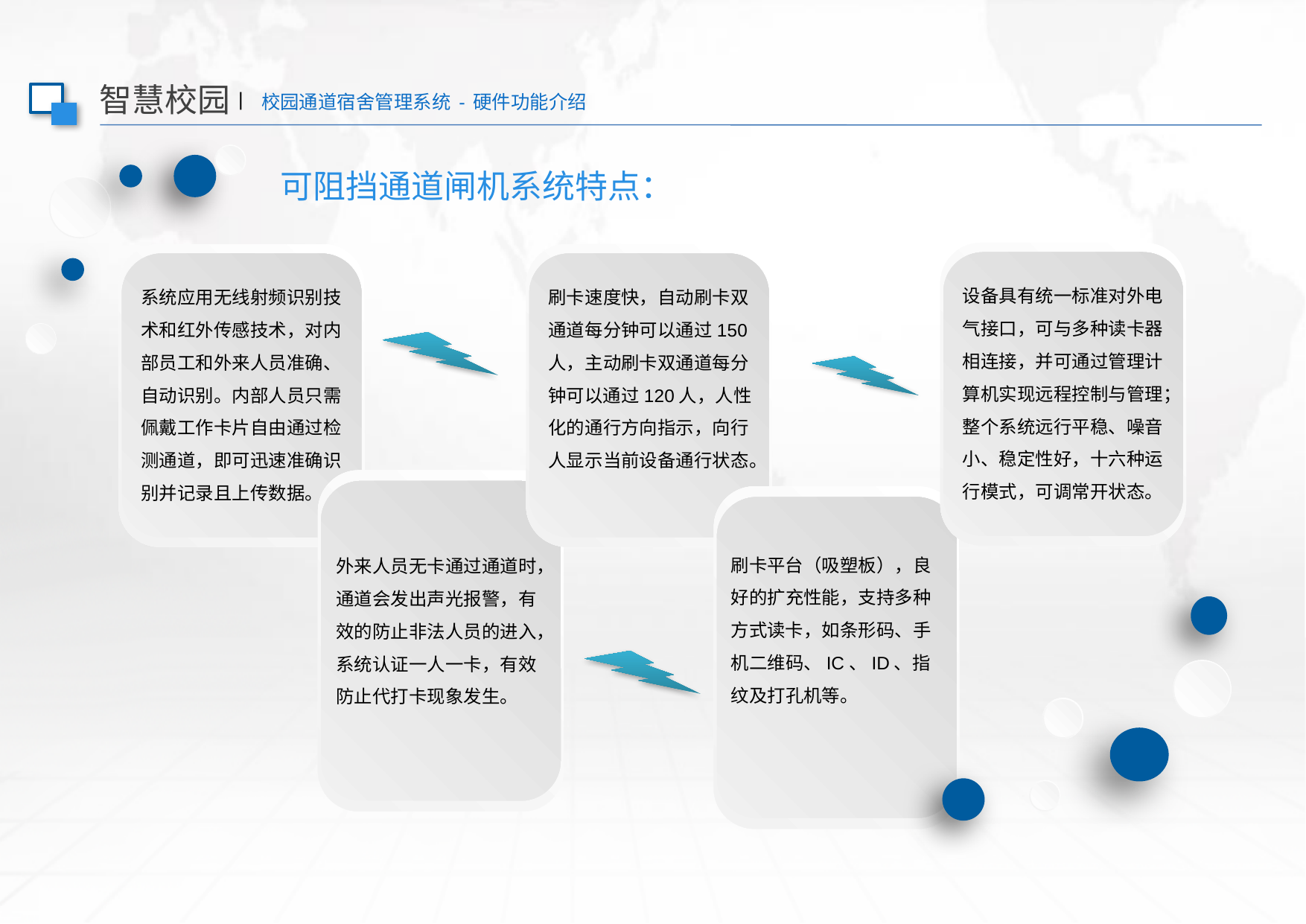

智慧校园|  校园通道宿舍管理系统-硬件功能介绍

可阻挡通道闸机系统特点：

设备具有统一标准对外电气接口，可与多种读卡器相连接，并可通过管理计算机实现远程控制与管理；整个系统远行平稳、噪音小、稳定性好，十六种运行模式，可调常开状态。

系统应用无线射频识别技术和红外传感技术，对内部员工和外来人员准确、自动识别。内部人员只需佩戴工作卡片自由通过检测通道，即可迅速准确识别并记录且上传数据。

刷卡速度快，自动刷卡双通道每分钟可以通过150人，主动刷卡双通道每分钟可以通过120人，人性化的通行方向指示，向行人显示当前设备通行状态。

外来人员无卡通过通道时，通道会发出声光报警，有效的防止非法人员的进入，系统认证一人一卡，有效防止代打卡现象发生。

刷卡平台（吸塑板），良好的扩充性能，支持多种方式读卡，如条形码、手机二维码、IC、ID、指纹及打孔机等。